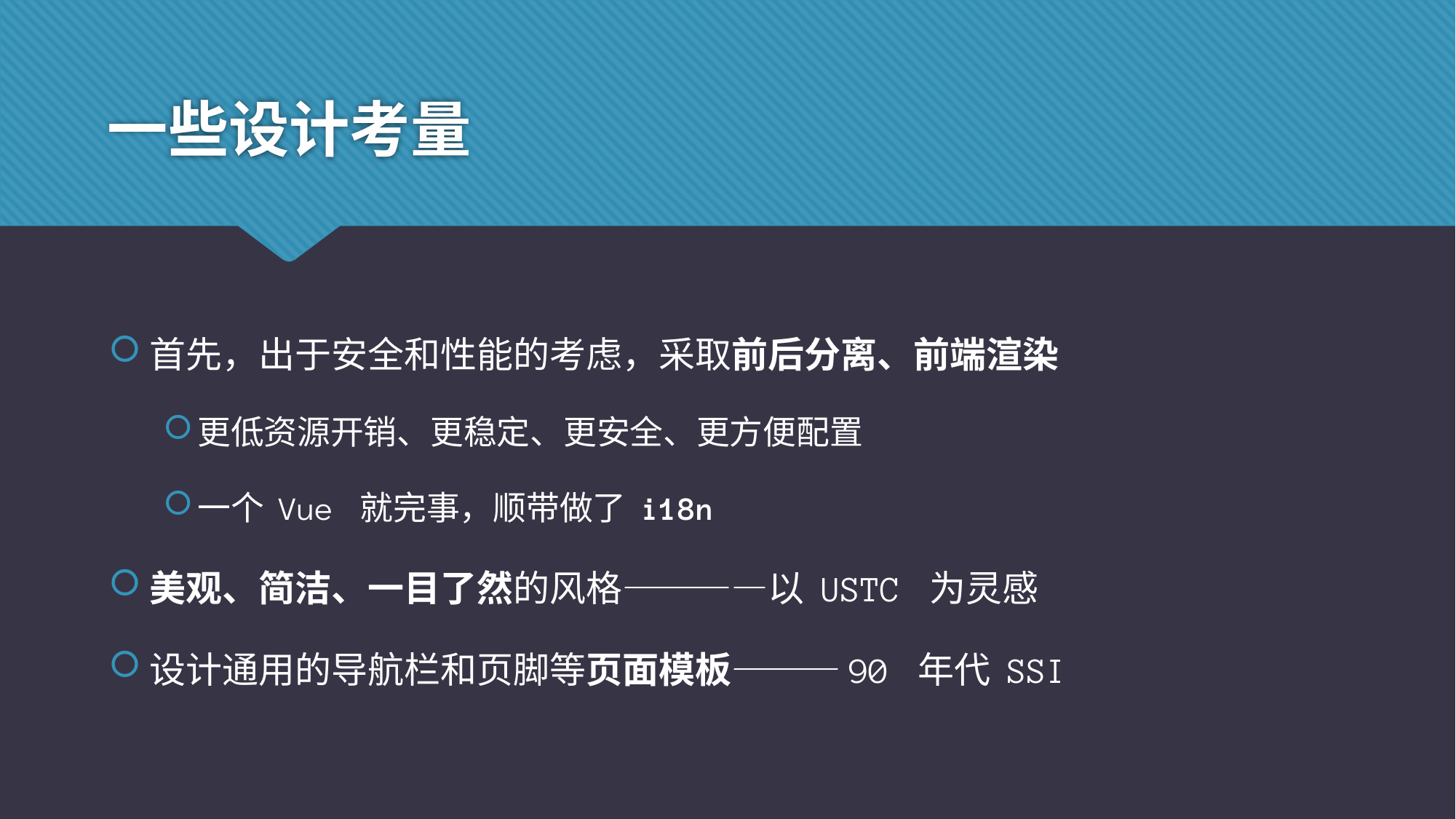

# 一些设计考量
首先，出于安全和性能的考虑，采取前后分离、前端渲染
更低资源开销、更稳定、更安全、更方便配置
一个 Vue 就完事，顺带做了 i18n
美观、简洁、一目了然的风格————以 USTC 为灵感
设计通用的导航栏和页脚等页面模板———90 年代 SSI